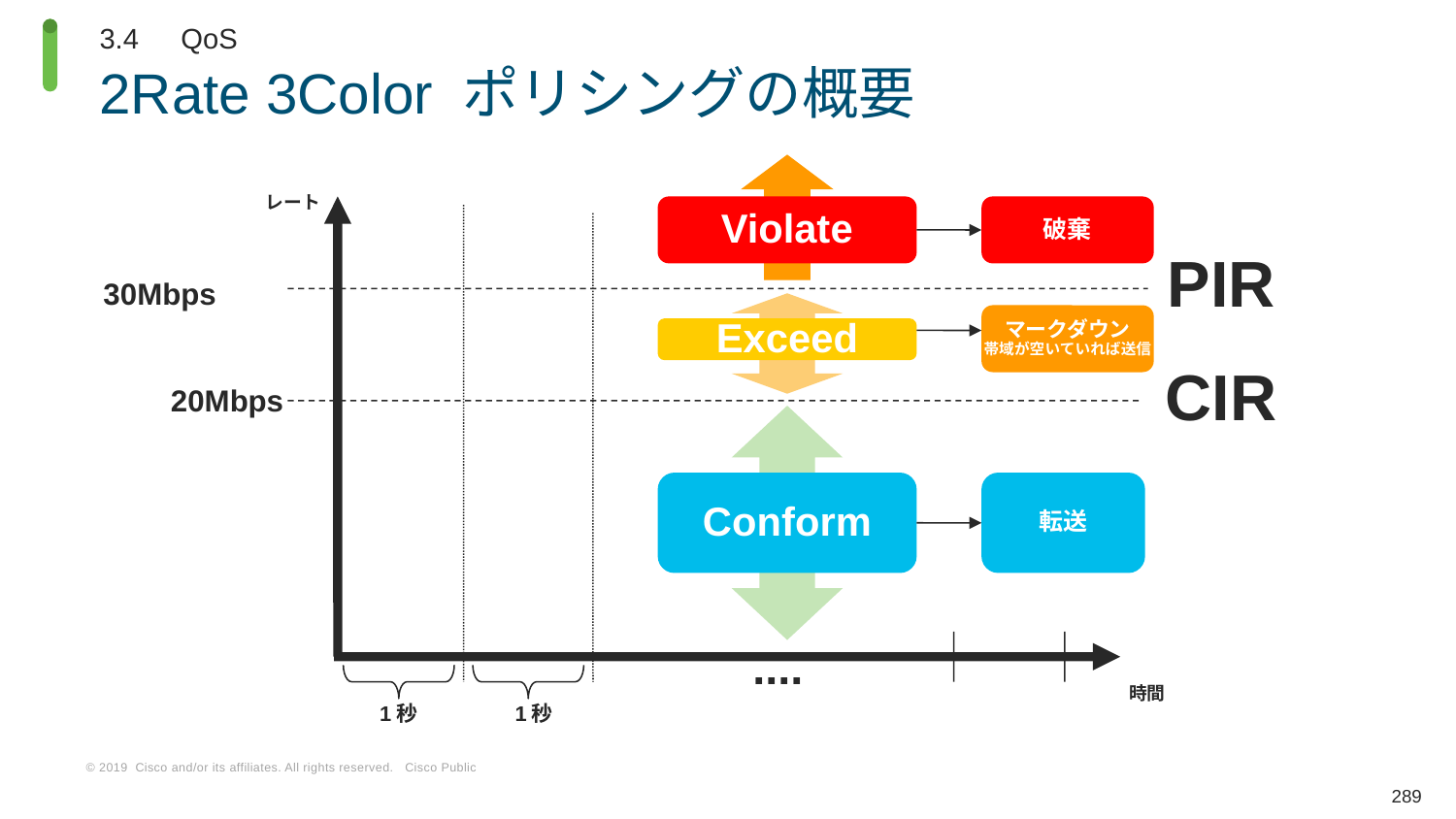

3.4　QoS
# 2Rate 3Color ポリシングの概要

レート

Violate
破棄

PIR
30Mbps

マークダウン
(帯域が空いていれば送信)
Exceed

CIR
20Mbps

Conform
転送

....

時間
1秒
1秒
289